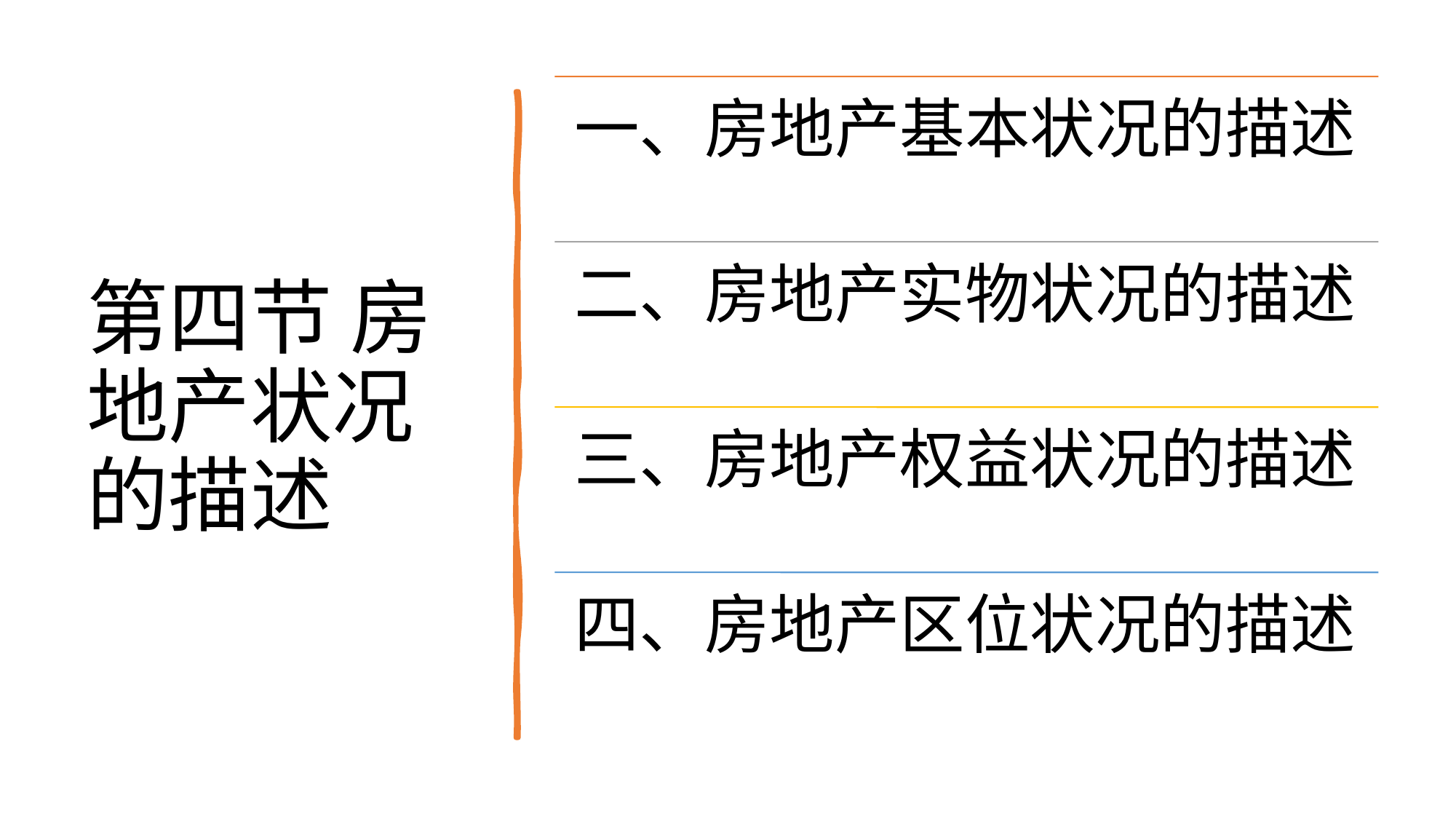

一、房地产基本状况的描述
二、房地产实物状况的描述
三、房地产权益状况的描述
四、房地产区位状况的描述
# 第四节 房地产状况的描述